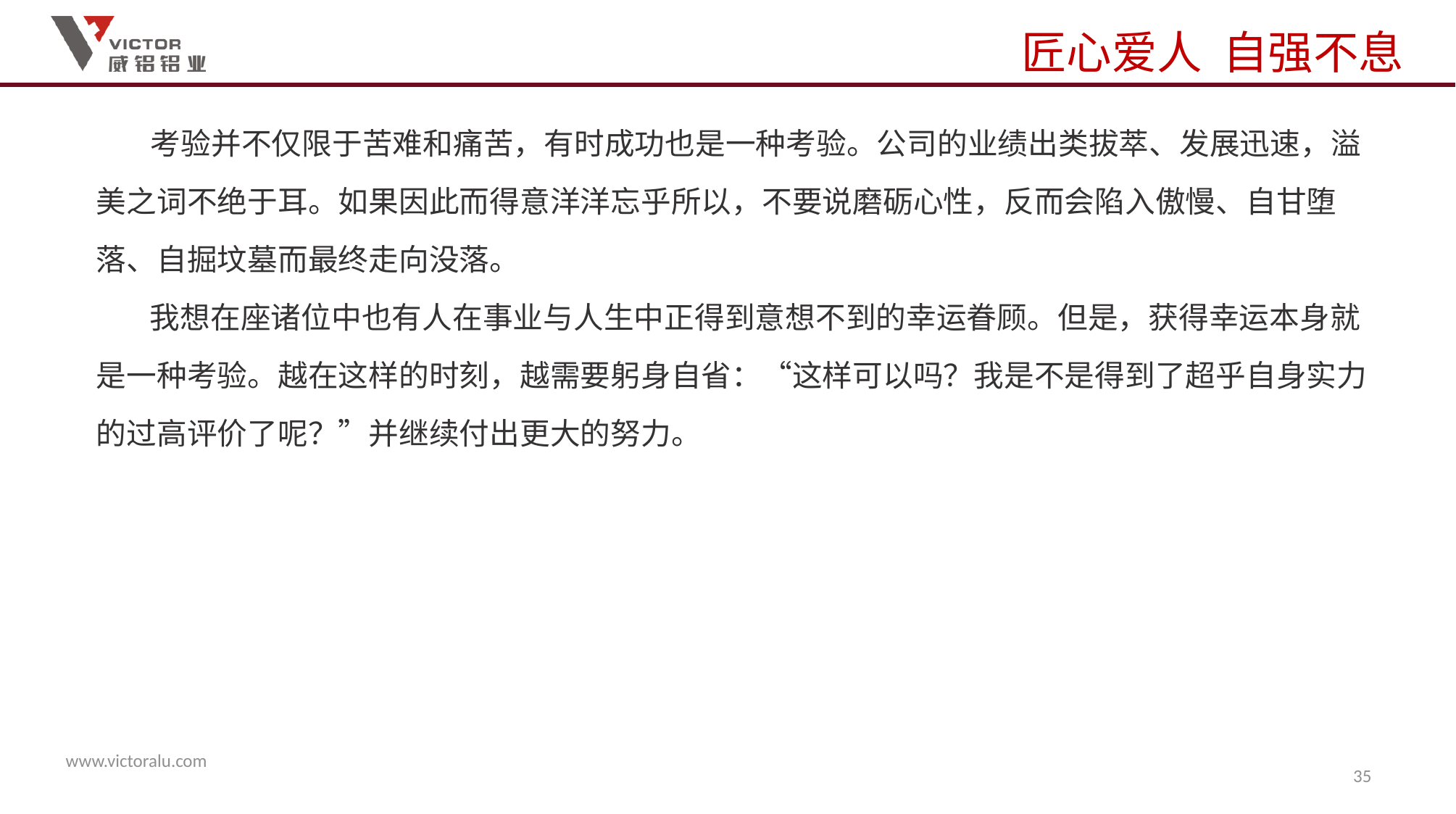

考验并不仅限于苦难和痛苦，有时成功也是一种考验。公司的业绩出类拔萃、发展迅速，溢美之词不绝于耳。如果因此而得意洋洋忘乎所以，不要说磨砺心性，反而会陷入傲慢、自甘堕落、自掘坟墓而最终走向没落。
        我想在座诸位中也有人在事业与人生中正得到意想不到的幸运眷顾。但是，获得幸运本身就是一种考验。越在这样的时刻，越需要躬身自省：“这样可以吗？我是不是得到了超乎自身实力的过高评价了呢？”并继续付出更大的努力。
35